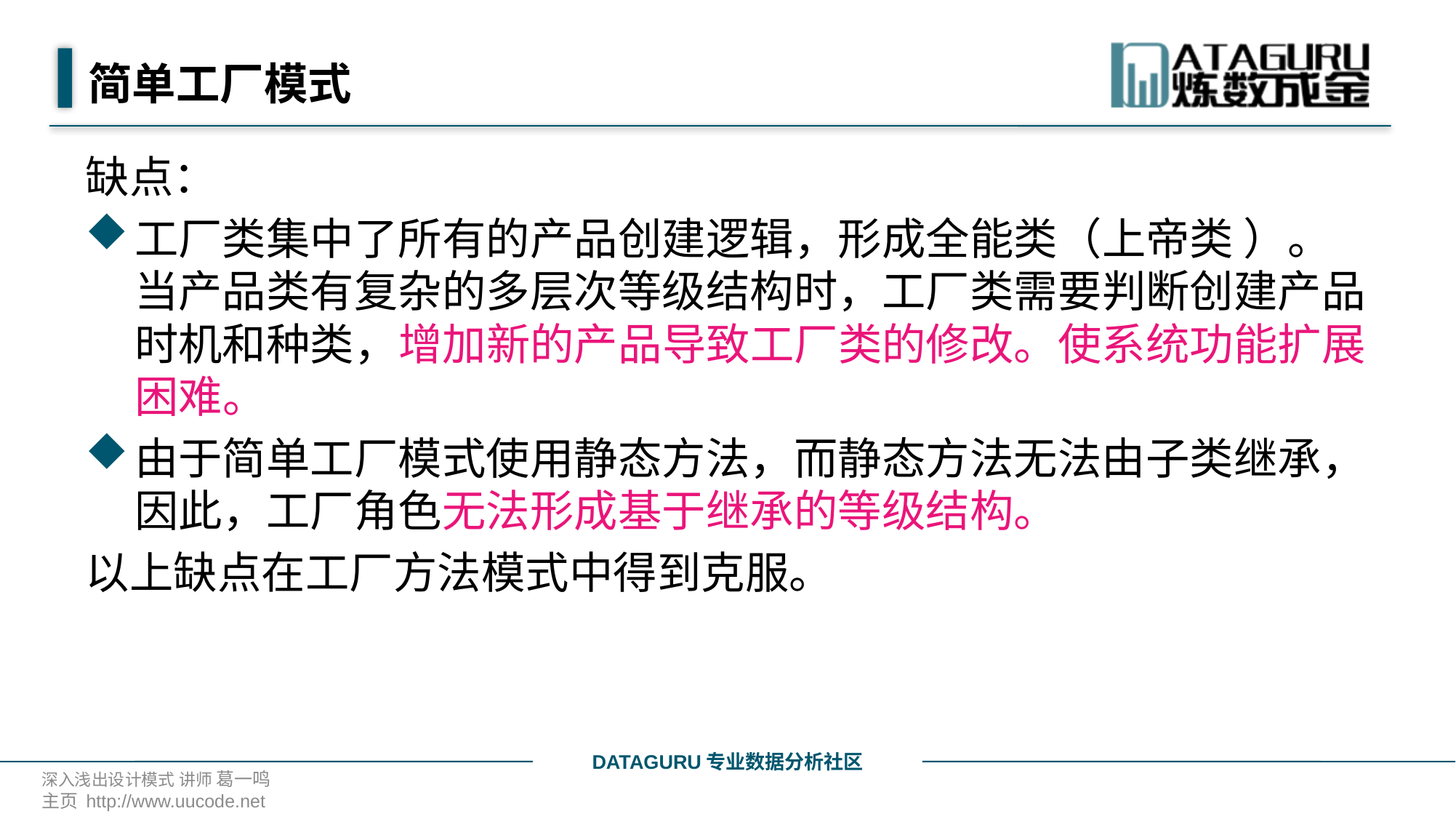

# 简单工厂模式
缺点：
工厂类集中了所有的产品创建逻辑，形成全能类（上帝类 ）。当产品类有复杂的多层次等级结构时，工厂类需要判断创建产品时机和种类，增加新的产品导致工厂类的修改。使系统功能扩展困难。
由于简单工厂模式使用静态方法，而静态方法无法由子类继承，因此，工厂角色无法形成基于继承的等级结构。
以上缺点在工厂方法模式中得到克服。